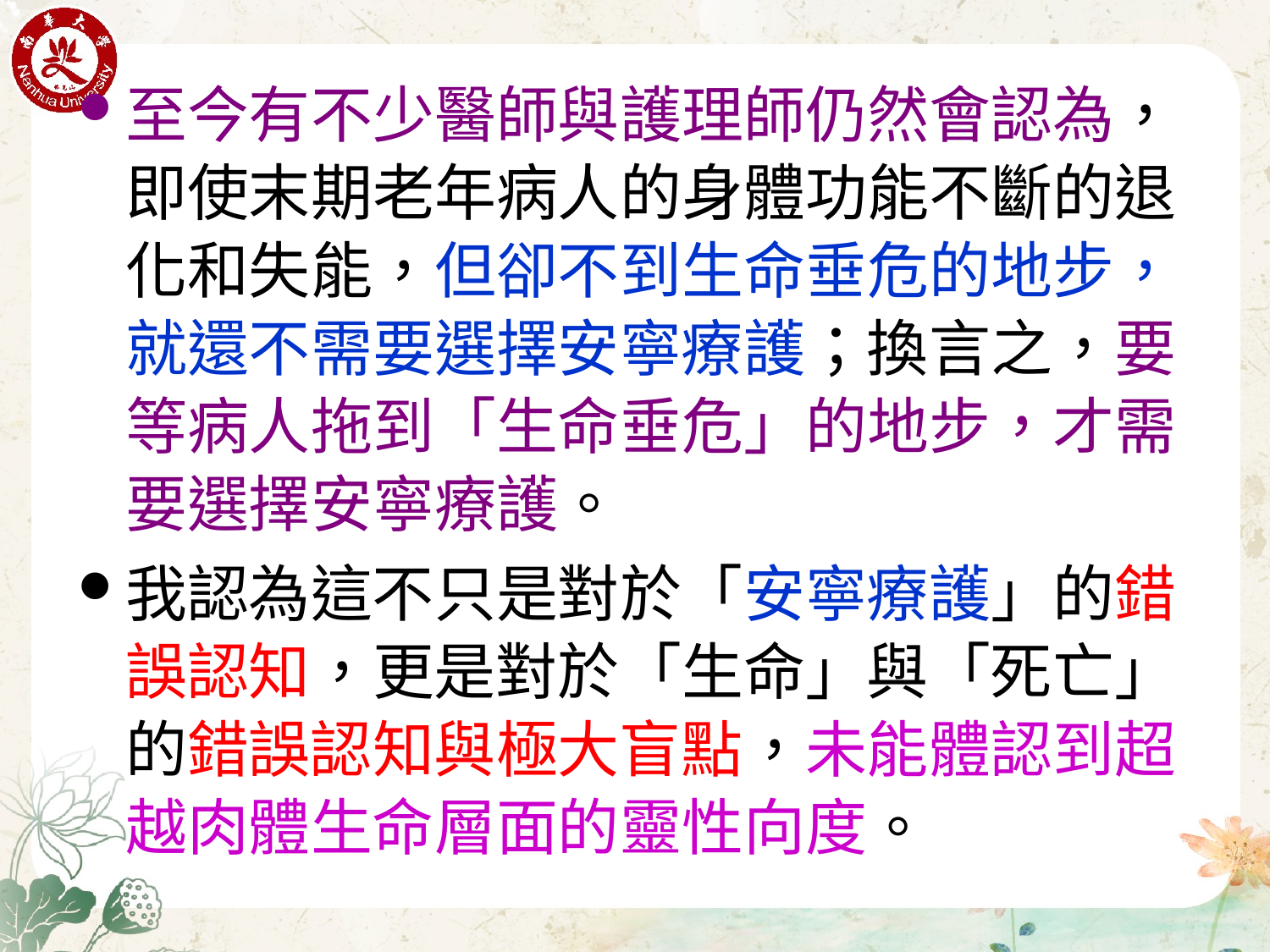

至今有不少醫師與護理師仍然會認為，即使末期老年病人的身體功能不斷的退化和失能，但卻不到生命垂危的地步，就還不需要選擇安寧療護；換言之，要等病人拖到「生命垂危」的地步，才需要選擇安寧療護。
我認為這不只是對於「安寧療護」的錯誤認知，更是對於「生命」與「死亡」的錯誤認知與極大盲點，未能體認到超越肉體生命層面的靈性向度。